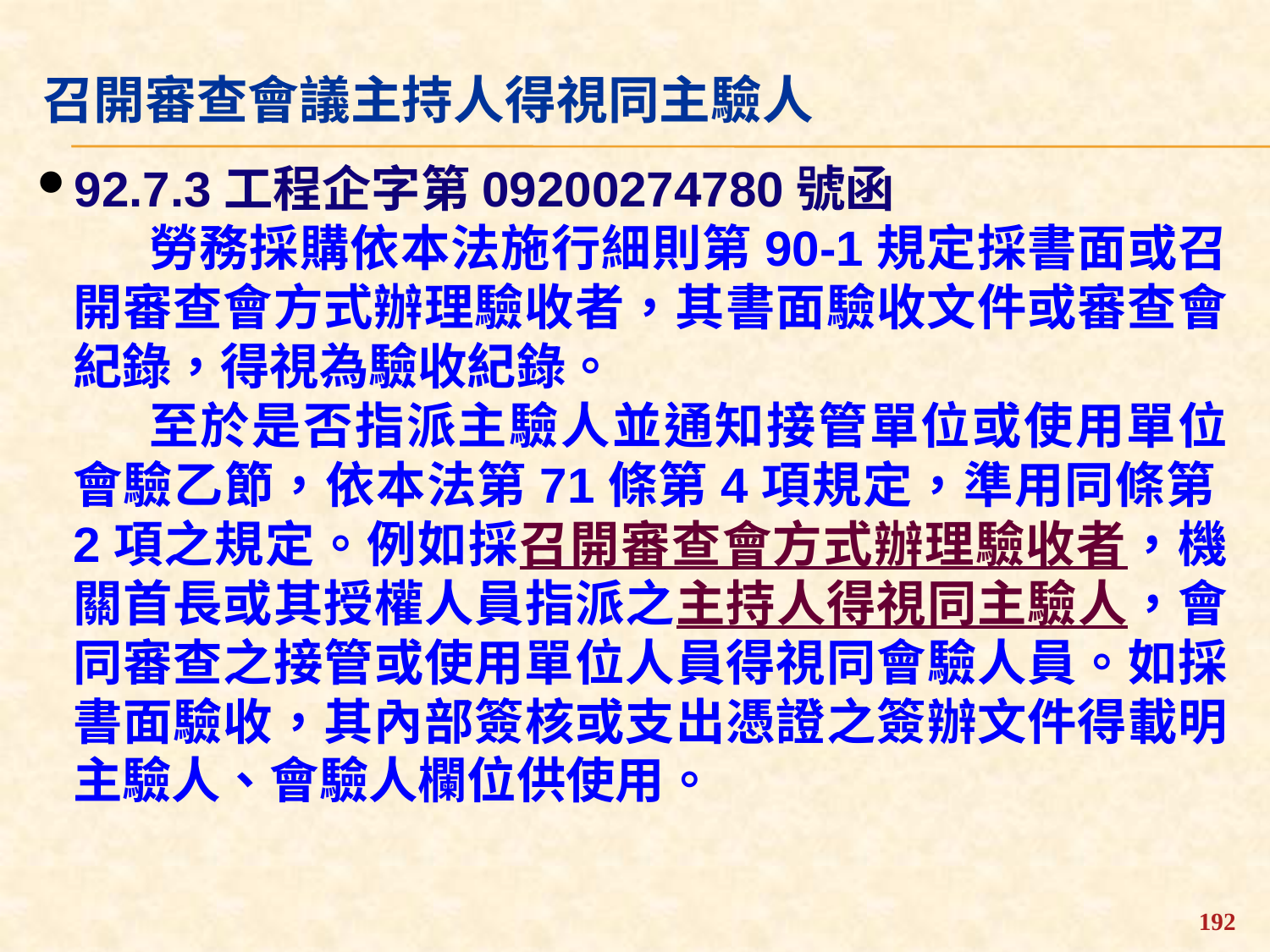

召開審查會議主持人得視同主驗人
92.7.3工程企字第09200274780號函
勞務採購依本法施行細則第90-1規定採書面或召開審查會方式辦理驗收者，其書面驗收文件或審查會紀錄，得視為驗收紀錄。
至於是否指派主驗人並通知接管單位或使用單位會驗乙節，依本法第71條第4項規定，準用同條第2項之規定。例如採召開審查會方式辦理驗收者，機關首長或其授權人員指派之主持人得視同主驗人，會同審查之接管或使用單位人員得視同會驗人員。如採書面驗收，其內部簽核或支出憑證之簽辦文件得載明主驗人、會驗人欄位供使用。

192